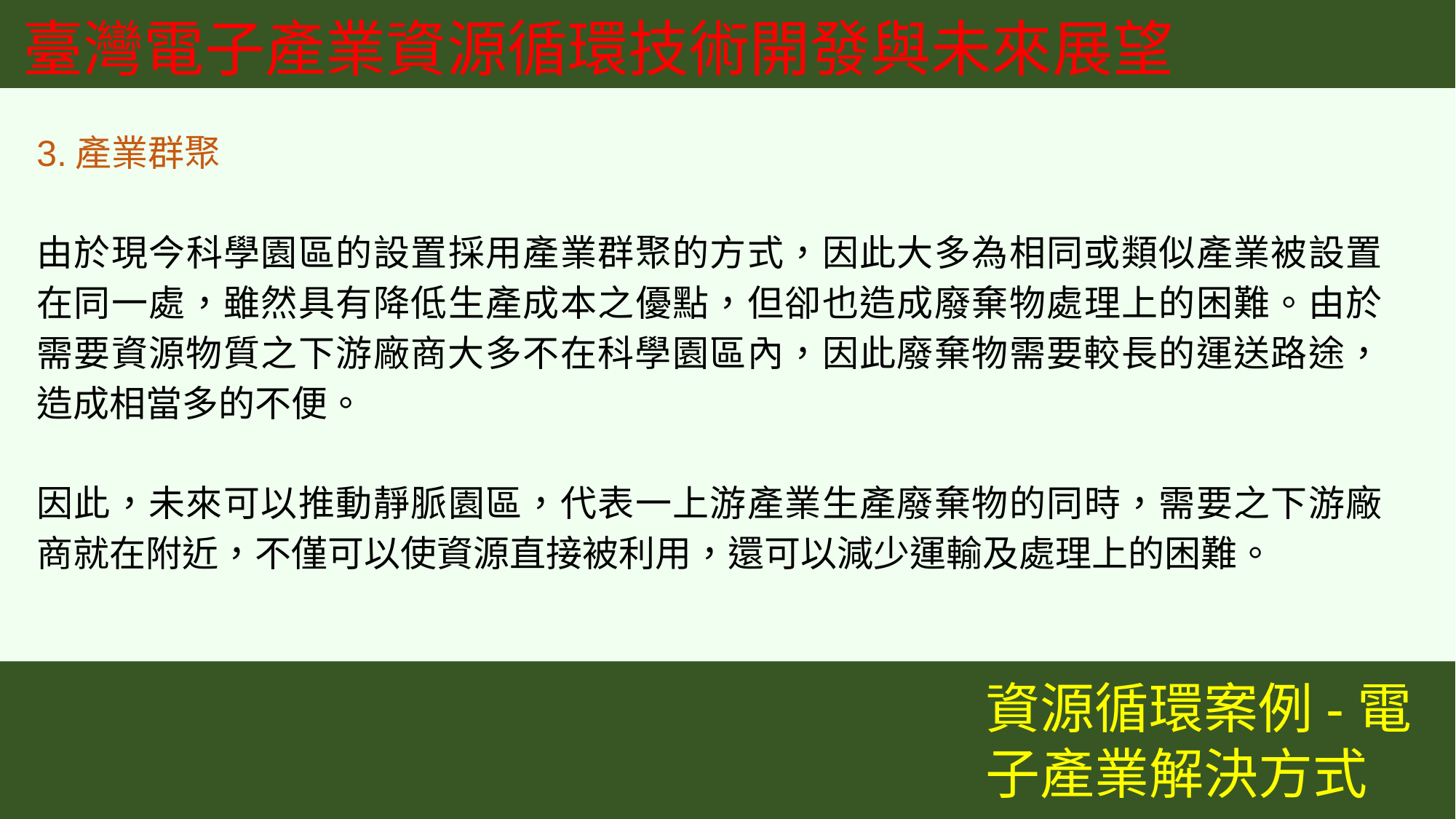

臺灣電子產業資源循環技術開發與未來展望
3.產業群聚

由於現今科學園區的設置採用產業群聚的方式，因此大多為相同或類似產業被設置在同一處，雖然具有降低生產成本之優點，但卻也造成廢棄物處理上的困難。由於需要資源物質之下游廠商大多不在科學園區內，因此廢棄物需要較長的運送路途，造成相當多的不便。

因此，未來可以推動靜脈園區，代表一上游產業生產廢棄物的同時，需要之下游廠商就在附近，不僅可以使資源直接被利用，還可以減少運輸及處理上的困難。
資源循環案例-電子產業解決方式